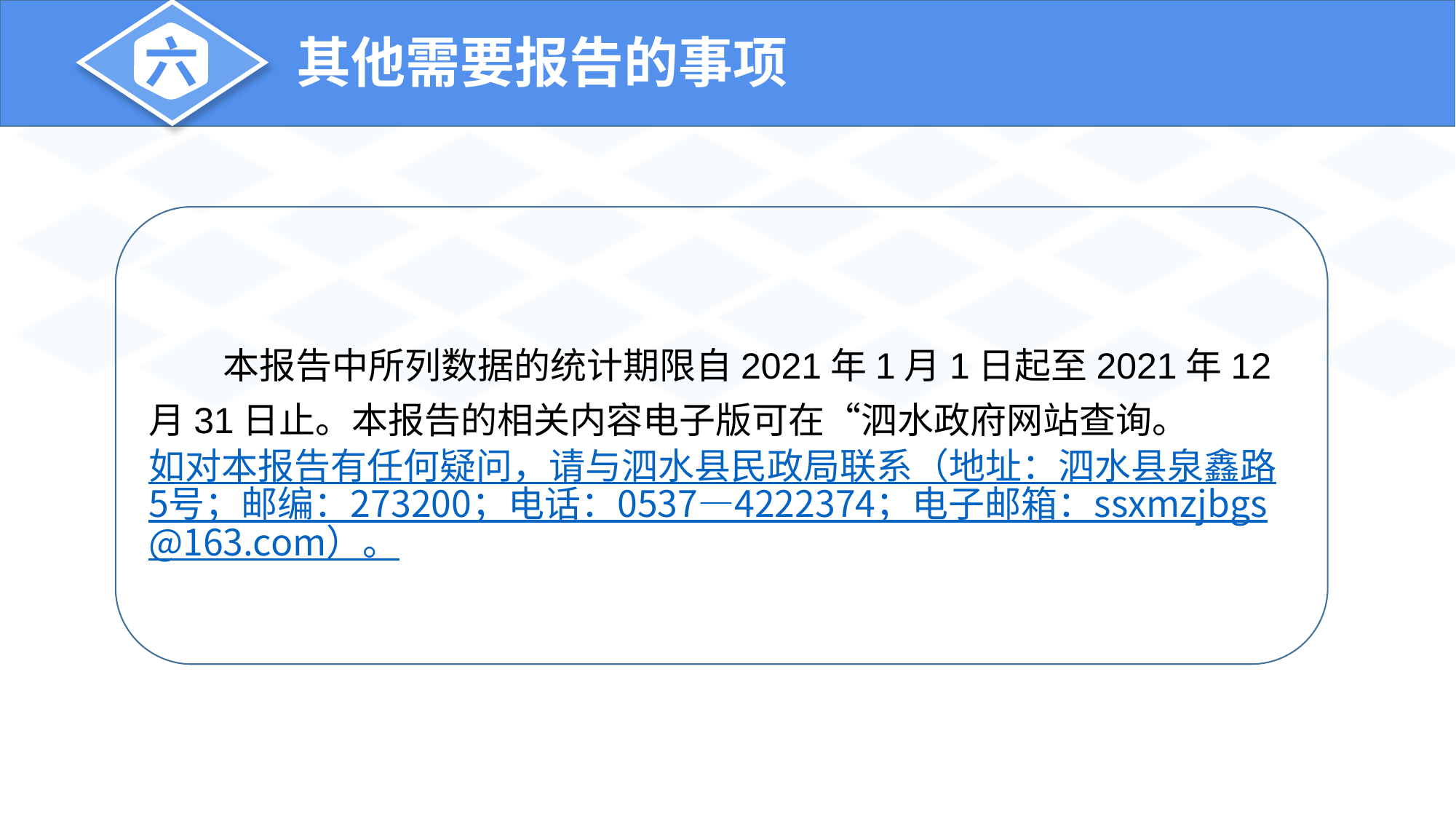

六

其他需要报告的事项
        本报告中所列数据的统计期限自2021年1月1日起至2021年12月31日止。本报告的相关内容电子版可在“泗水政府网站查询。如对本报告有任何疑问，请与泗水县民政局联系（地址：泗水县泉鑫路5号；邮编：273200；电话：0537—4222374；电子邮箱：ssxmzjbgs@163.com）。